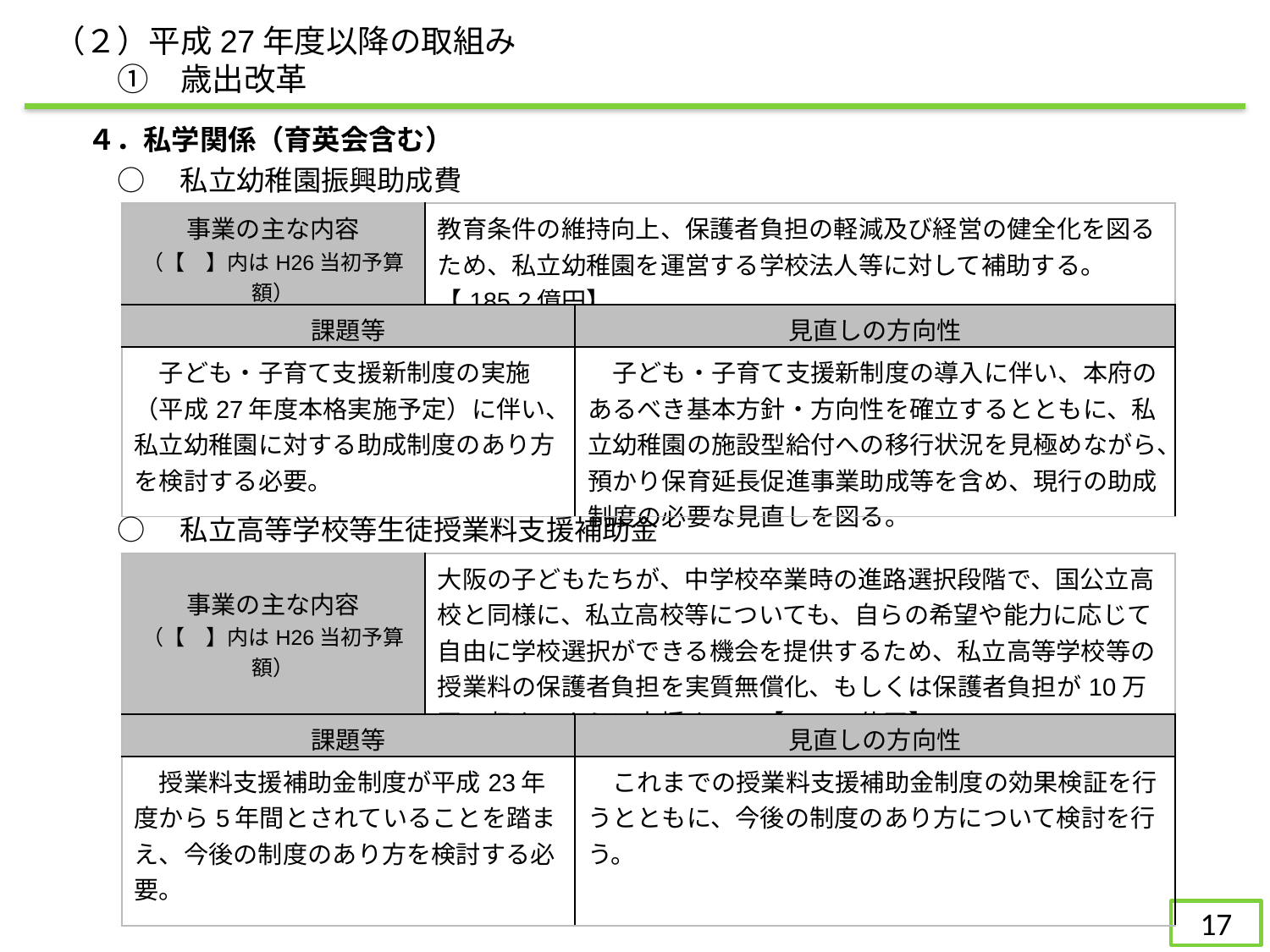

（２）平成27年度以降の取組み
　　①　歳出改革
４．私学関係（育英会含む）
○　私立幼稚園振興助成費
| 事業の主な内容 （【　】内はH26当初予算額） | 教育条件の維持向上、保護者負担の軽減及び経営の健全化を図るため、私立幼稚園を運営する学校法人等に対して補助する。【185.2億円】 |  |
| --- | --- | --- |
| 課題等 |  | 見直しの方向性 |
| 子ども・子育て支援新制度の実施（平成27年度本格実施予定）に伴い、私立幼稚園に対する助成制度のあり方を検討する必要。 |  | 子ども・子育て支援新制度の導入に伴い、本府のあるべき基本方針・方向性を確立するとともに、私立幼稚園の施設型給付への移行状況を見極めながら、預かり保育延長促進事業助成等を含め、現行の助成制度の必要な見直しを図る。 |
○　私立高等学校等生徒授業料支援補助金
| 事業の主な内容 （【　】内はH26当初予算額） | 大阪の子どもたちが、中学校卒業時の進路選択段階で、国公立高校と同様に、私立高校等についても、自らの希望や能力に応じて自由に学校選択ができる機会を提供するため、私立高等学校等の授業料の保護者負担を実質無償化、もしくは保護者負担が10万円で収まるように支援する。【230.1億円】 |  |
| --- | --- | --- |
| 課題等 |  | 見直しの方向性 |
| 授業料支援補助金制度が平成23年度から5年間とされていることを踏まえ、今後の制度のあり方を検討する必要。 |  | これまでの授業料支援補助金制度の効果検証を行うとともに、今後の制度のあり方について検討を行う。 |
17